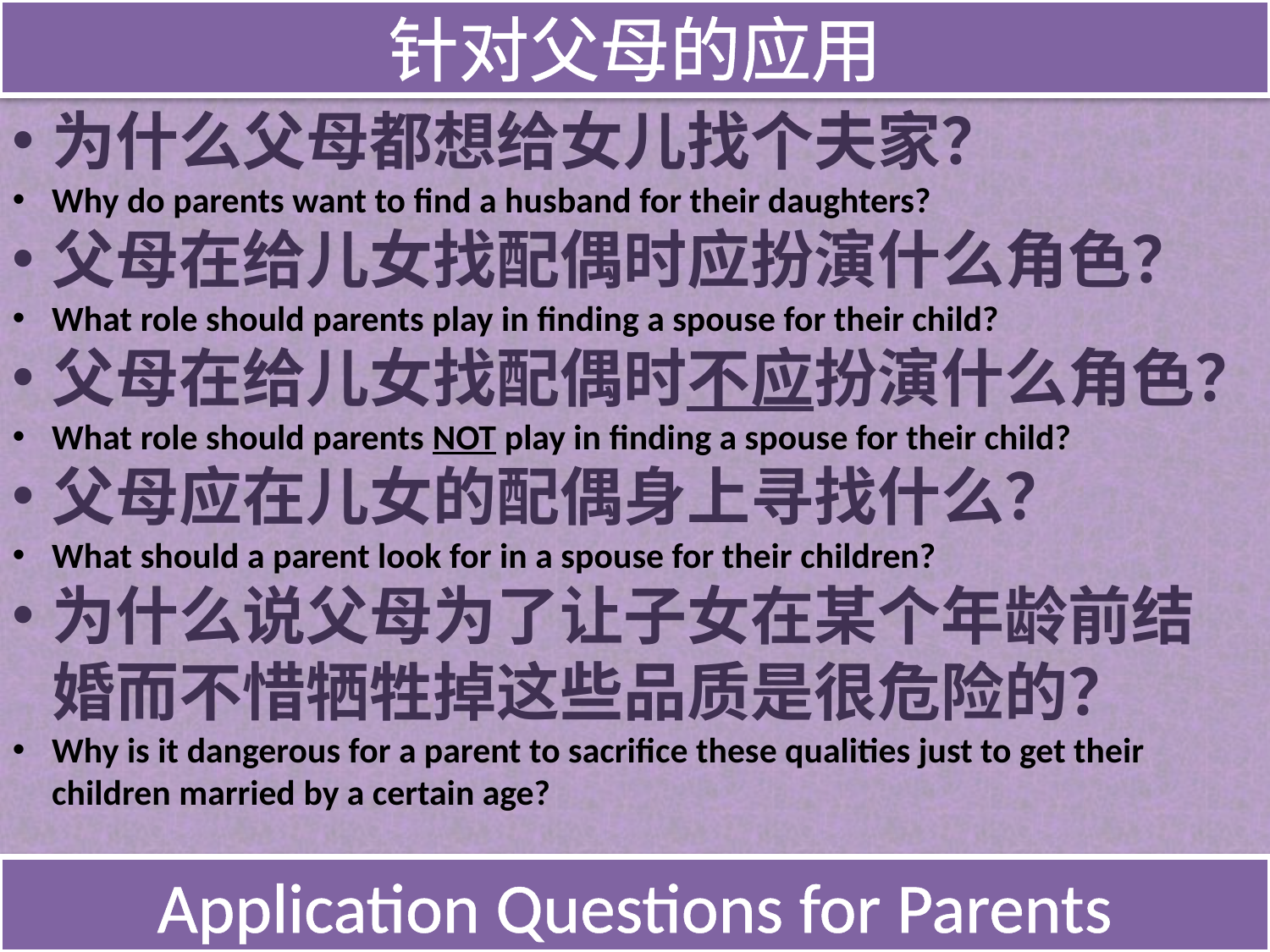

# 针对父母的应用
为什么父母都想给女儿找个夫家？
Why do parents want to find a husband for their daughters?
父母在给儿女找配偶时应扮演什么角色？
What role should parents play in finding a spouse for their child?
父母在给儿女找配偶时不应扮演什么角色？
What role should parents NOT play in finding a spouse for their child?
父母应在儿女的配偶身上寻找什么？
What should a parent look for in a spouse for their children?
为什么说父母为了让子女在某个年龄前结婚而不惜牺牲掉这些品质是很危险的？
Why is it dangerous for a parent to sacrifice these qualities just to get their children married by a certain age?
Application Questions for Parents